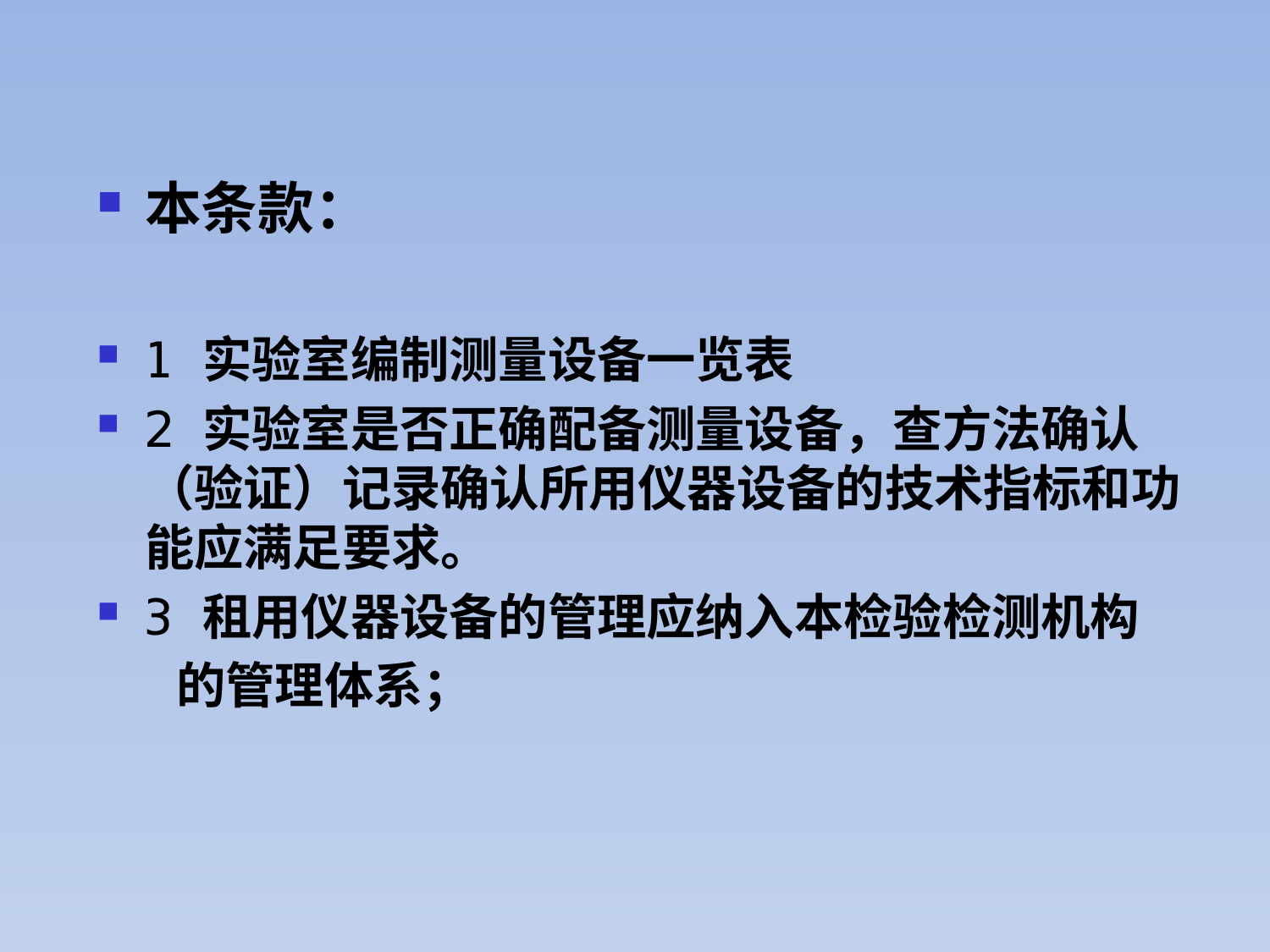

本条款：

1 实验室编制测量设备一览表
2 实验室是否正确配备测量设备，查方法确认（验证）记录确认所用仪器设备的技术指标和功能应满足要求。
3 租用仪器设备的管理应纳入本检验检测机构
      的管理体系；